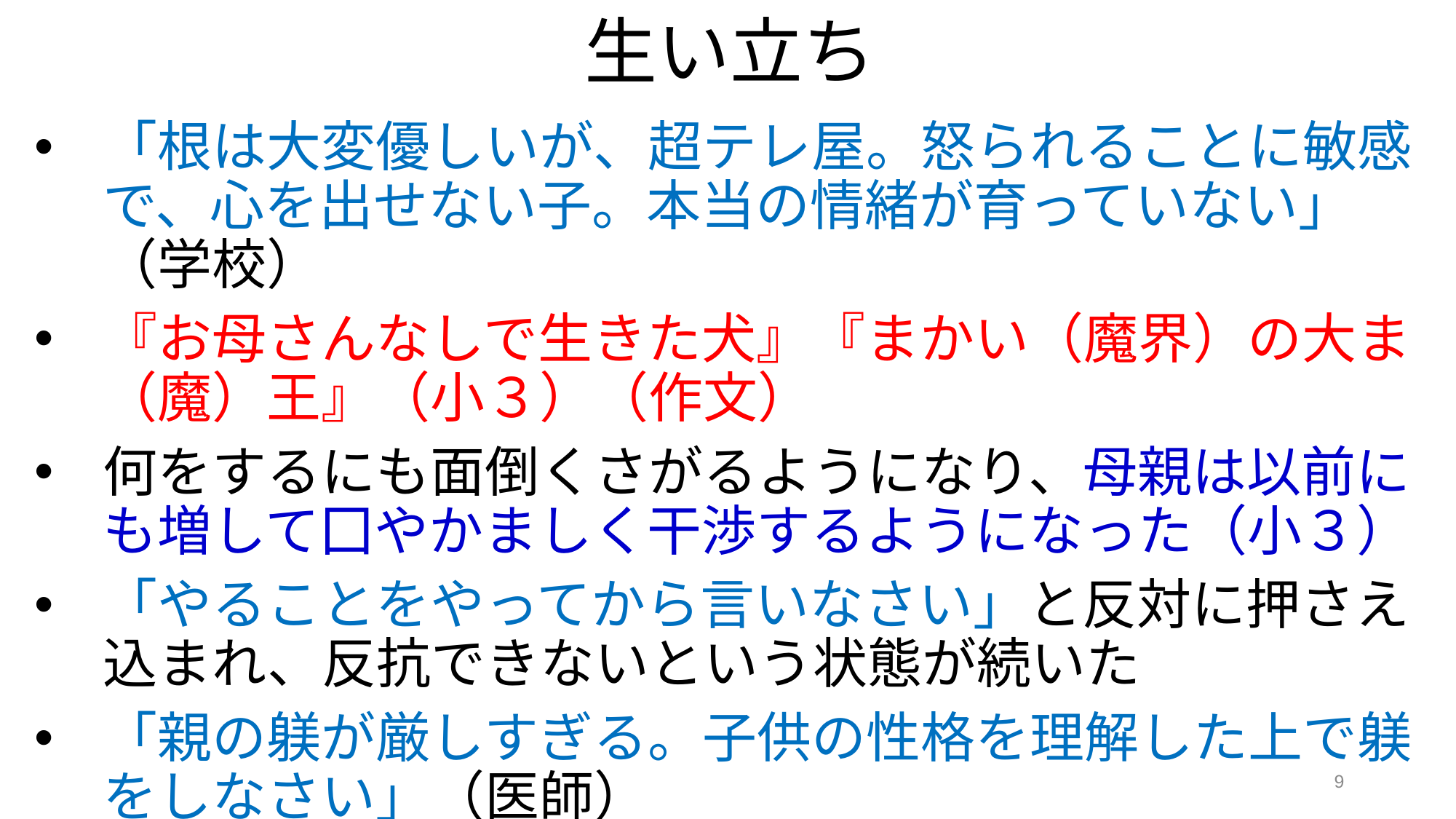

# 生い立ち
「根は大変優しいが、超テレ屋。怒られることに敏感で、心を出せない子。本当の情緒が育っていない」（学校）
『お母さんなしで生きた犬』『まかい（魔界）の大ま（魔）王』（小３）（作文）
何をするにも面倒くさがるようになり、母親は以前にも増して囗やかましく干渉するようになった（小３）
「やることをやってから言いなさい」と反対に押さえ込まれ、反抗できないという状態が続いた
「親の躾が厳しすぎる。子供の性格を理解した上で躾をしなさい」（医師）

9